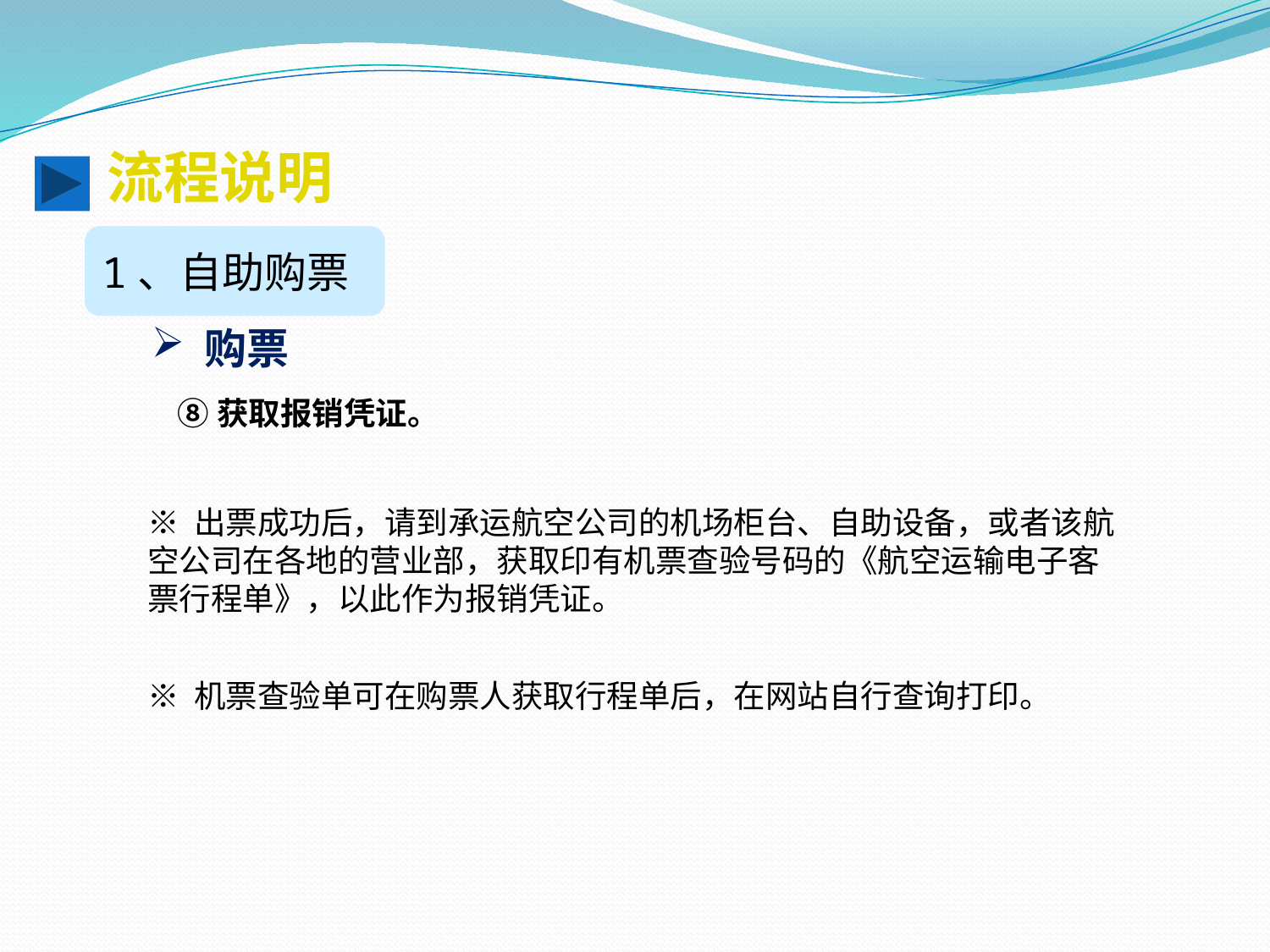

流程说明

1、自助购票
 购票
⑧获取报销凭证。

※ 出票成功后，请到承运航空公司的机场柜台、自助设备，或者该航空公司在各地的营业部，获取印有机票查验号码的《航空运输电子客票行程单》，以此作为报销凭证。

※ 机票查验单可在购票人获取行程单后，在网站自行查询打印。